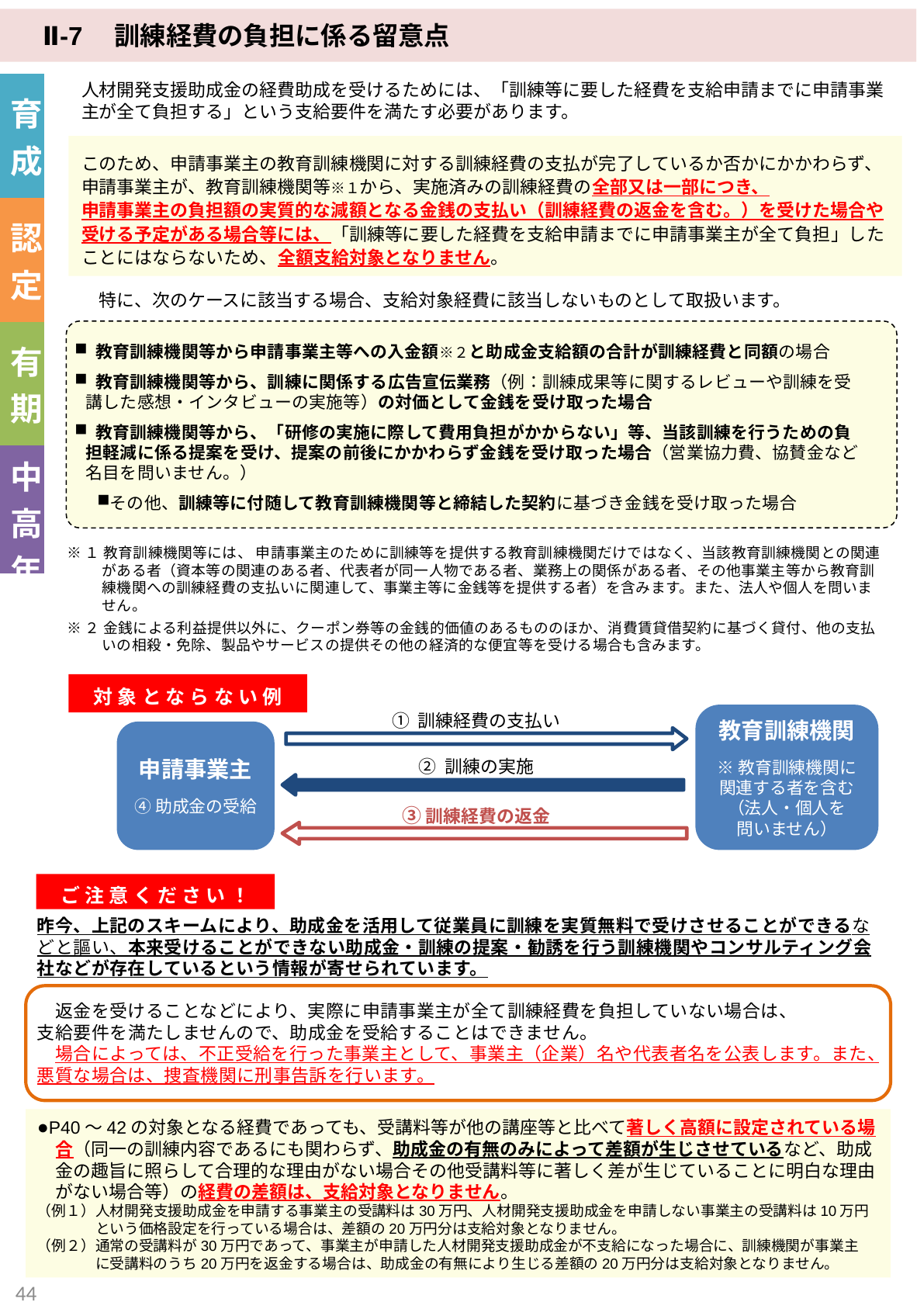

Ⅱ-7　訓練経費の負担に係る留意点

人材開発支援助成金の経費助成を受けるためには、「訓練等に要した経費を支給申請までに申請事業主が全て負担する」という支給要件を満たす必要があります。
このため、申請事業主の教育訓練機関に対する訓練経費の支払が完了しているか否かにかかわらず、
申請事業主が、教育訓練機関等※１から、実施済みの訓練経費の全部又は一部につき、
申請事業主の負担額の実質的な減額となる金銭の支払い（訓練経費の返金を含む。）を受けた場合や受ける予定がある場合等には、「訓練等に要した経費を支給申請までに申請事業主が全て負担」したことにはならないため、全額支給対象となりません。
　特に、次のケースに該当する場合、支給対象経費に該当しないものとして取扱います。
| 育成 |
| --- |
| 認定 |
| 有期 |
| 中高年 |

 教育訓練機関等から申請事業主等への入金額※２と助成金支給額の合計が訓練経費と同額の場合
 教育訓練機関等から、訓練に関係する広告宣伝業務（例：訓練成果等に関するレビューや訓練を受講した感想・インタビューの実施等）の対価として金銭を受け取った場合
 教育訓練機関等から、「研修の実施に際して費用負担がかからない」等、当該訓練を行うための負担軽減に係る提案を受け、提案の前後にかかわらず金銭を受け取った場合（営業協力費、協賛金など名目を問いません。）
その他、訓練等に付随して教育訓練機関等と締結した契約に基づき金銭を受け取った場合
※１ 教育訓練機関等には、 申請事業主のために訓練等を提供する教育訓練機関だけではなく、当該教育訓練機関との関連がある者（資本等の関連のある者、代表者が同一人物である者、業務上の関係がある者、その他事業主等から教育訓練機関への訓練経費の支払いに関連して、事業主等に金銭等を提供する者）を含みます。また、法人や個人を問いません。
※２ 金銭による利益提供以外に、クーポン券等の金銭的価値のあるもののほか、消費賃貸借契約に基づく貸付、他の支払いの相殺・免除、製品やサービスの提供その他の経済的な便宜等を受ける場合も含みます。

対象とならない例
① 訓練経費の支払い
教育訓練機関

※教育訓練機関に
関連する者を含む
（法人・個人を
問いません）
申請事業主

④助成金の受給
② 訓練の実施
③訓練経費の返金
ご注意ください！
昨今、上記のスキームにより、助成金を活用して従業員に訓練を実質無料で受けさせることができるなどと謳い、本来受けることができない助成金・訓練の提案・勧誘を行う訓練機関やコンサルティング会社などが存在しているという情報が寄せられています。

　返金を受けることなどにより、実際に申請事業主が全て訓練経費を負担していない場合は、
支給要件を満たしませんので、助成金を受給することはできません。
　場合によっては、不正受給を行った事業主として、事業主（企業）名や代表者名を公表します。また、悪質な場合は、捜査機関に刑事告訴を行います。
●P40～42の対象となる経費であっても、受講料等が他の講座等と比べて著しく高額に設定されている場合（同一の訓練内容であるにも関わらず、助成金の有無のみによって差額が生じさせているなど、助成金の趣旨に照らして合理的な理由がない場合その他受講料等に著しく差が生じていることに明白な理由がない場合等）の経費の差額は、支給対象となりません。
（例１）人材開発支援助成金を申請する事業主の受講料は30万円、人材開発支援助成金を申請しない事業主の受講料は10万円
　　　　という価格設定を行っている場合は、差額の20万円分は支給対象となりません。
（例２）通常の受講料が30万円であって、事業主が申請した人材開発支援助成金が不支給になった場合に、訓練機関が事業主
　　　　に受講料のうち20万円を返金する場合は、助成金の有無により生じる差額の20万円分は支給対象となりません。
44